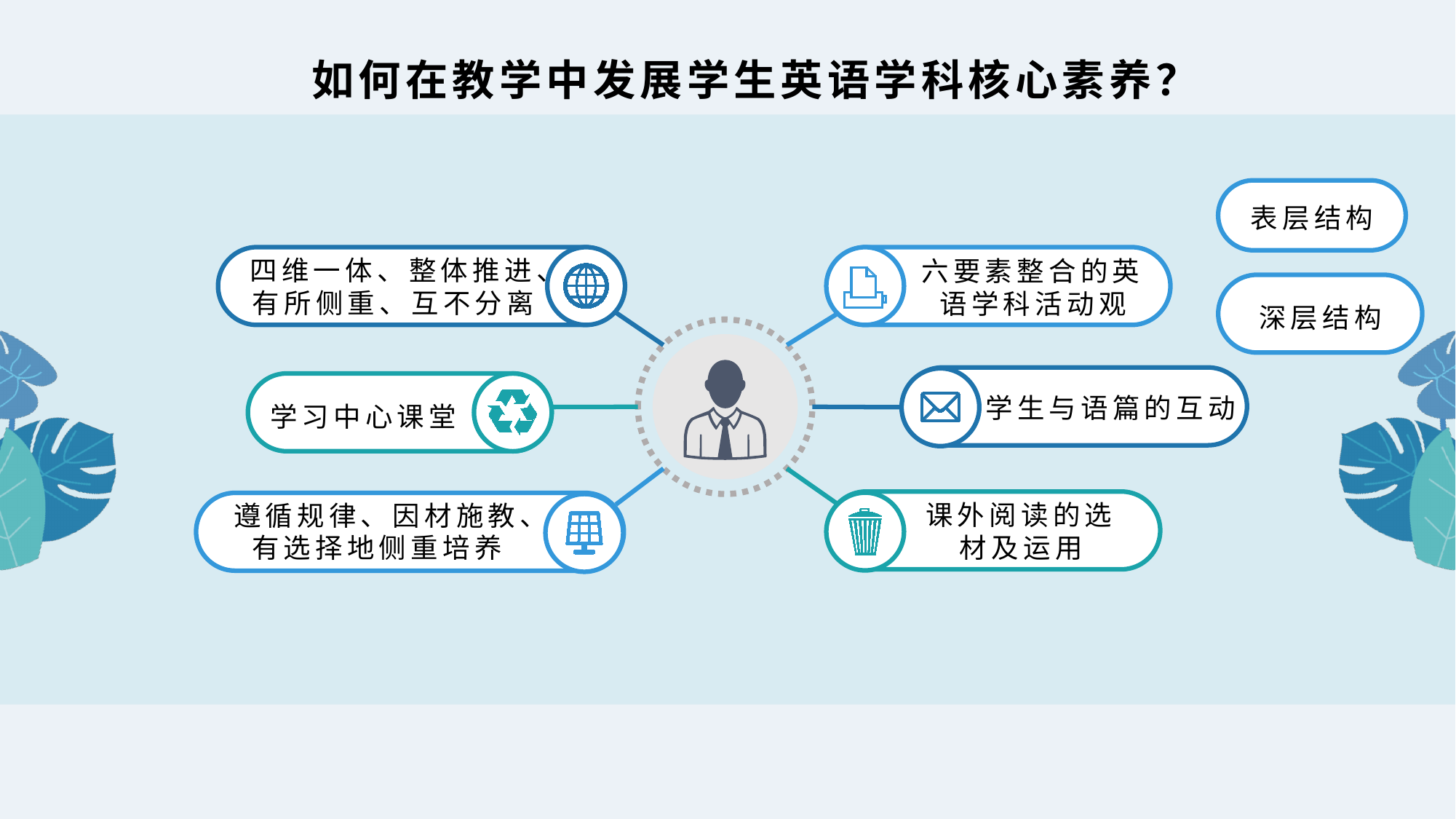

如何在教学中发展学生英语学科核心素养？
表层结构

四维一体、整体推进、有所侧重、互不分离
六要素整合的英语学科活动观

深层结构

学生与语篇的互动

学习中心课堂

课外阅读的选材及运用

遵循规律、因材施教、有选择地侧重培养